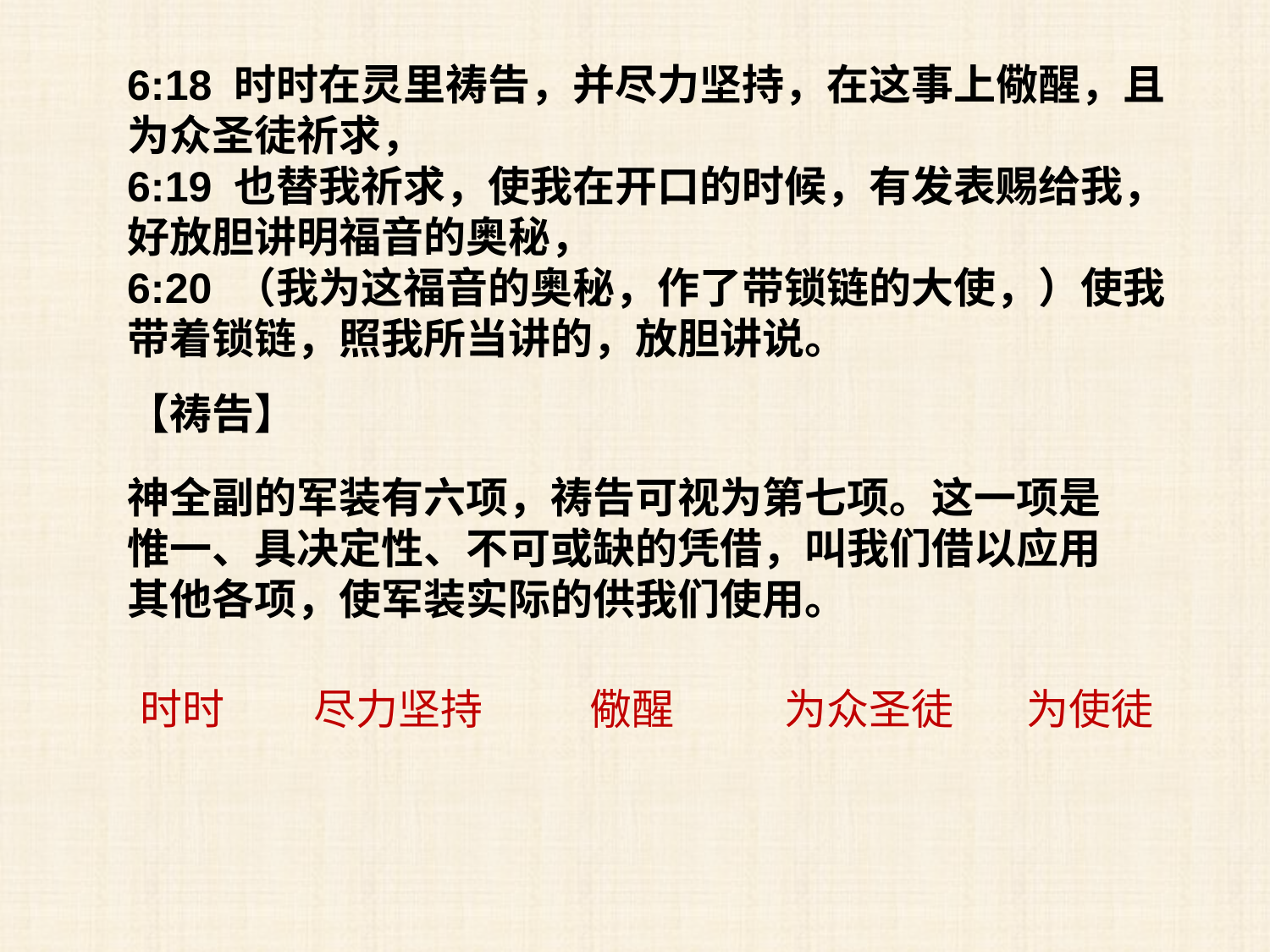

6:18 时时在灵里祷告，并尽力坚持，在这事上儆醒，且为众圣徒祈求，
6:19 也替我祈求，使我在开口的时候，有发表赐给我，好放胆讲明福音的奥秘，
6:20 （我为这福音的奥秘，作了带锁链的大使，）使我带着锁链，照我所当讲的，放胆讲说。
【祷告】
神全副的军装有六项，祷告可视为第七项。这一项是惟一、具决定性、不可或缺的凭借，叫我们借以应用其他各项，使军装实际的供我们使用。
时时
尽力坚持
儆醒
为众圣徒
为使徒